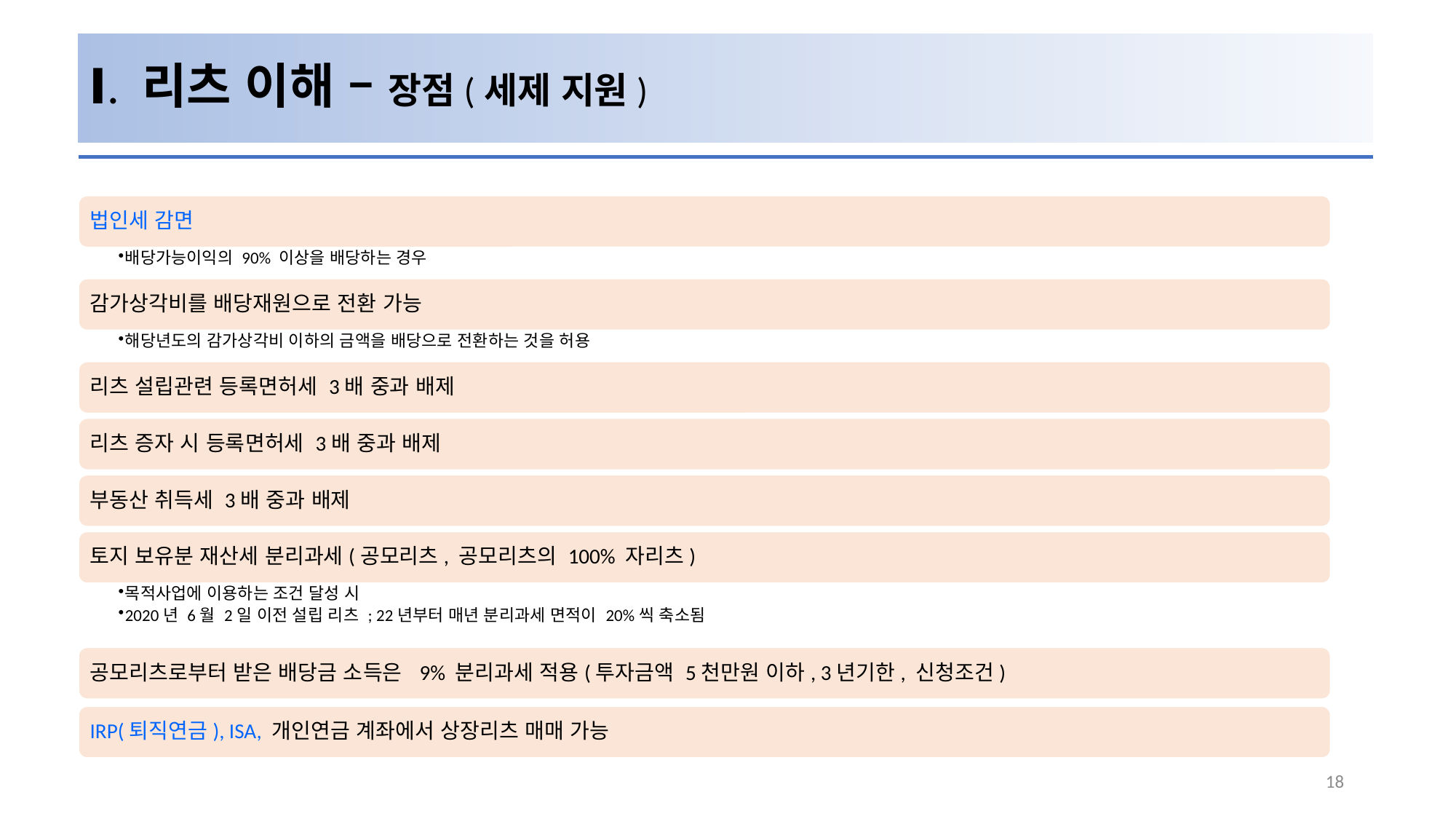

# Ⅰ. 리츠 이해 – 장점(세제 지원)
법인세 감면
배당가능이익의 90% 이상을 배당하는 경우
감가상각비를 배당재원으로 전환 가능
해당년도의 감가상각비 이하의 금액을 배당으로 전환하는 것을 허용
리츠 설립관련 등록면허세 3배 중과 배제
리츠 증자 시 등록면허세 3배 중과 배제
부동산 취득세 3배 중과 배제
토지 보유분 재산세 분리과세(공모리츠, 공모리츠의 100% 자리츠)
목적사업에 이용하는 조건 달성 시
2020년 6월 2일 이전 설립 리츠 ; 22년부터 매년 분리과세 면적이 20%씩 축소됨
공모리츠로부터 받은 배당금 소득은  9% 분리과세 적용(투자금액 5천만원 이하, 3년기한, 신청조건)
IRP(퇴직연금), ISA, 개인연금 계좌에서 상장리츠 매매 가능
18